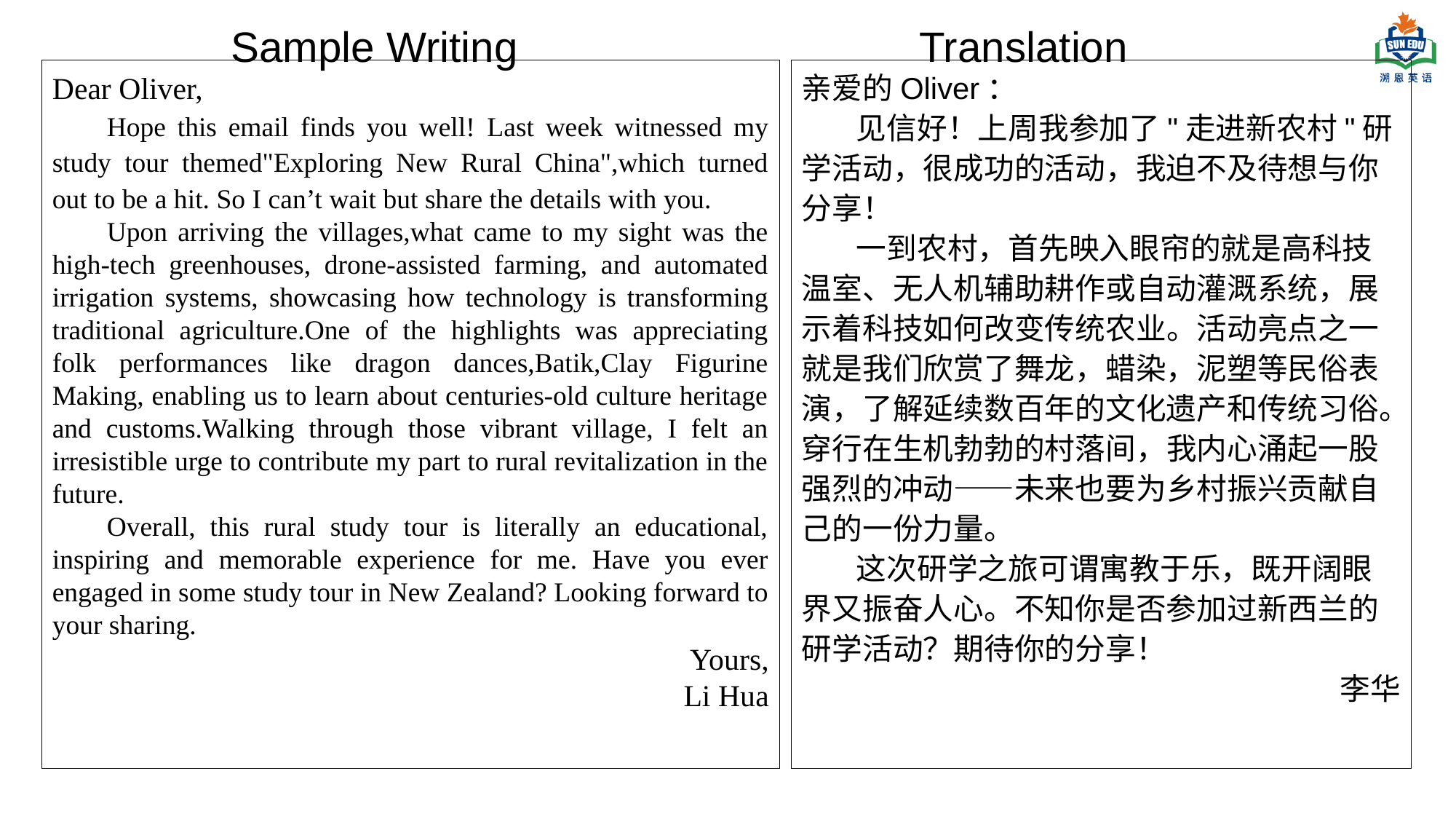

Sample Writing
Translation
Dear Oliver,
Hope this email finds you well!‌ Last week witnessed my study tour themed"Exploring New Rural China",which turned out to be a hit. So I can’t wait but share the details with you.‌
Upon arriving the villages,what came to my sight was the high-tech greenhouses, drone-assisted farming, and automated irrigation systems, showcasing how technology is transforming traditional agriculture.One of the highlights was appreciating folk performances like dragon dances,Batik,Clay Figurine Making, enabling us to learn about centuries-old culture heritage and customs.Walking through those vibrant village, I felt an irresistible urge to contribute my part to rural revitalization in the future.
Overall, this rural study tour is literally an educational, inspiring and memorable experience for me. Have you ever engaged in some study tour in New Zealand? Looking forward to your sharing.
Yours,
Li Hua
亲爱的Oliver：
见信好！上周我参加了"走进新农村"研学活动，很成功的活动，我迫不及待想与你分享！
一到农村，首先映入眼帘的就是高科技温室、无人机辅助耕作或自动灌溉系统，展示着科技如何改变传统农业。活动亮点之一就是我们欣赏了舞龙，蜡染，泥塑等民俗表演，了解延续数百年的文化遗产和传统习俗。穿行在生机勃勃的村落间，我内心涌起一股强烈的冲动——未来也要为乡村振兴贡献自己的一份力量。
这次研学之旅可谓寓教于乐，既开阔眼界又振奋人心。不知你是否参加过新西兰的研学活动？期待你的分享！
李华